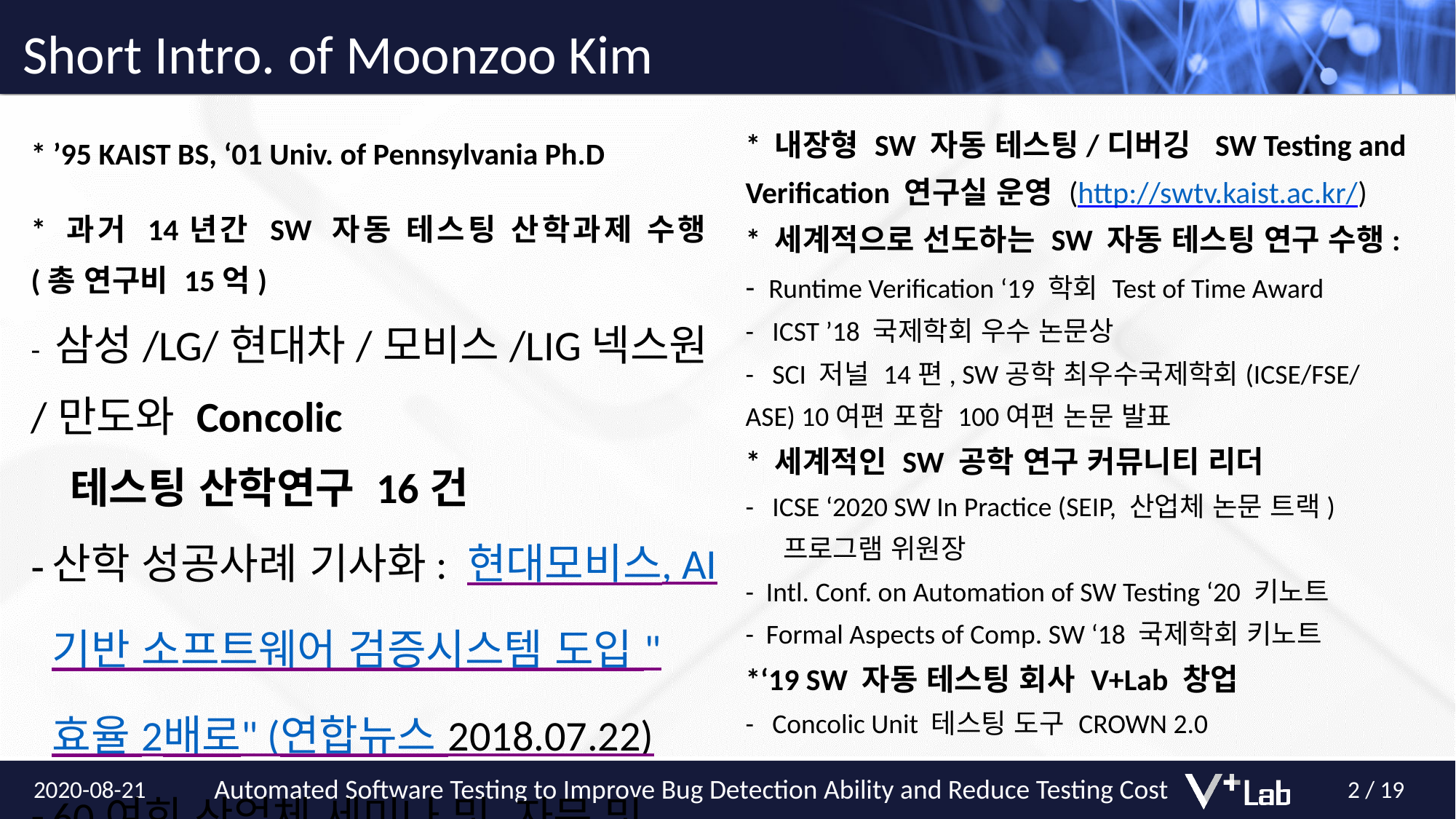

# Short Intro. of Moonzoo Kim
* 내장형 SW 자동 테스팅/디버깅  SW Testing and
Verification 연구실 운영 (http://swtv.kaist.ac.kr/)
* 세계적으로 선도하는 SW 자동 테스팅 연구 수행:
-  Runtime Verification ‘19 학회 Test of Time Award
-   ICST ’18 국제학회 우수 논문상
-   SCI 저널 14편, SW공학 최우수국제학회(ICSE/FSE/ASE) 10여편 포함 100여편 논문 발표
* 세계적인 SW 공학 연구 커뮤니티 리더
-   ICSE ‘2020 SW In Practice (SEIP, 산업체 논문 트랙)
     프로그램 위원장
-  Intl. Conf. on Automation of SW Testing ‘20 키노트
-  Formal Aspects of Comp. SW ‘18 국제학회 키노트
*‘19 SW 자동 테스팅 회사 V+Lab 창업
-   Concolic Unit 테스팅 도구 CROWN 2.0

* ’95 KAIST BS, ‘01 Univ. of Pennsylvania Ph.D

* 과거 14년간 SW 자동 테스팅 산학과제 수행
(총 연구비 15억)
- 삼성/LG/현대차/모비스/LIG넥스원/만도와 Concolic
   테스팅 산학연구 16건
산학 성공사례 기사화: 현대모비스, AI기반 소프트웨어 검증시스템 도입 "효율 2배로" (연합뉴스 2018.07.22)
60여회 산업체 세미나 및  자문 및 SW 테스팅 교육

* SW 자동 테스팅 국가연구과제 수행 ( 연구비 43억)
- NRF 차세정 대형과제 총괄 책임 (지능형 자동화를 통한
   풀스택 SW의 다중언어 검증 및 디버깅)
    + 6개 대학 교수 9명과 총 23.4억 규모 공동연구

2 / 19
2020-08-21